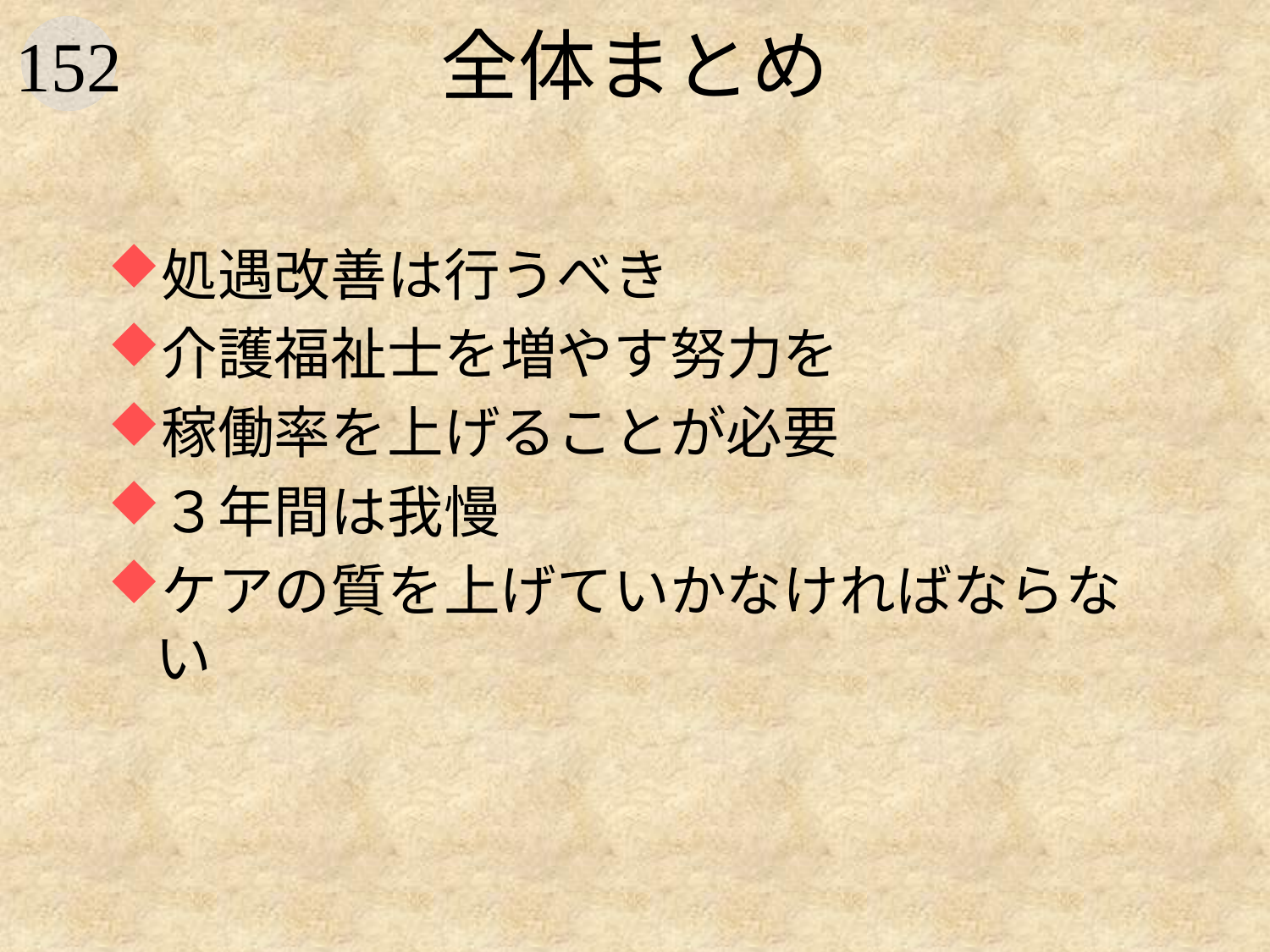

# 全体まとめ
処遇改善は行うべき
介護福祉士を増やす努力を
稼働率を上げることが必要
３年間は我慢
ケアの質を上げていかなければならない